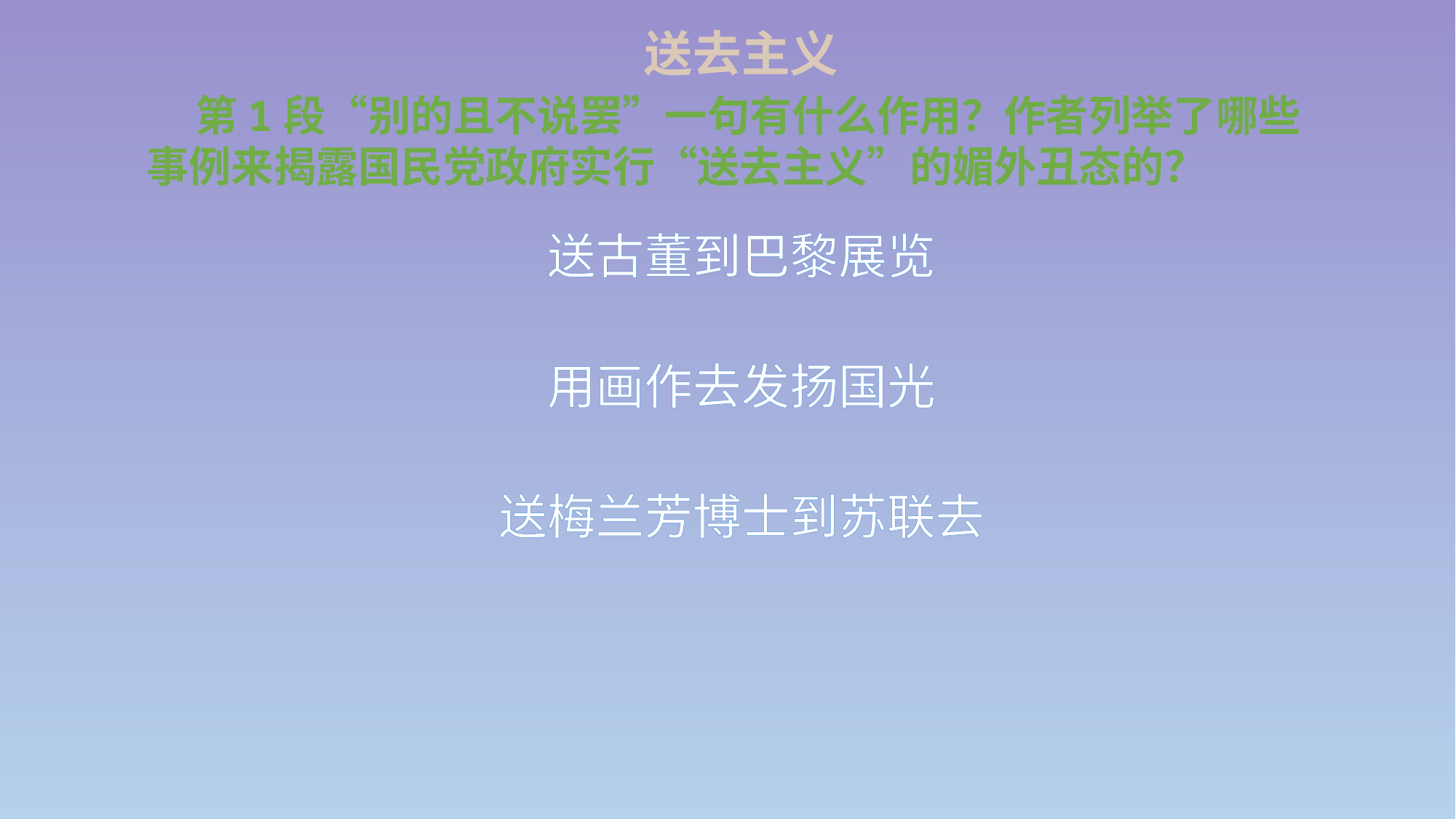

送去主义
    第1段“别的且不说罢”一句有什么作用？作者列举了哪些事例来揭露国民党政府实行“送去主义”的媚外丑态的？
送古董到巴黎展览
用画作去发扬国光
送梅兰芳博士到苏联去